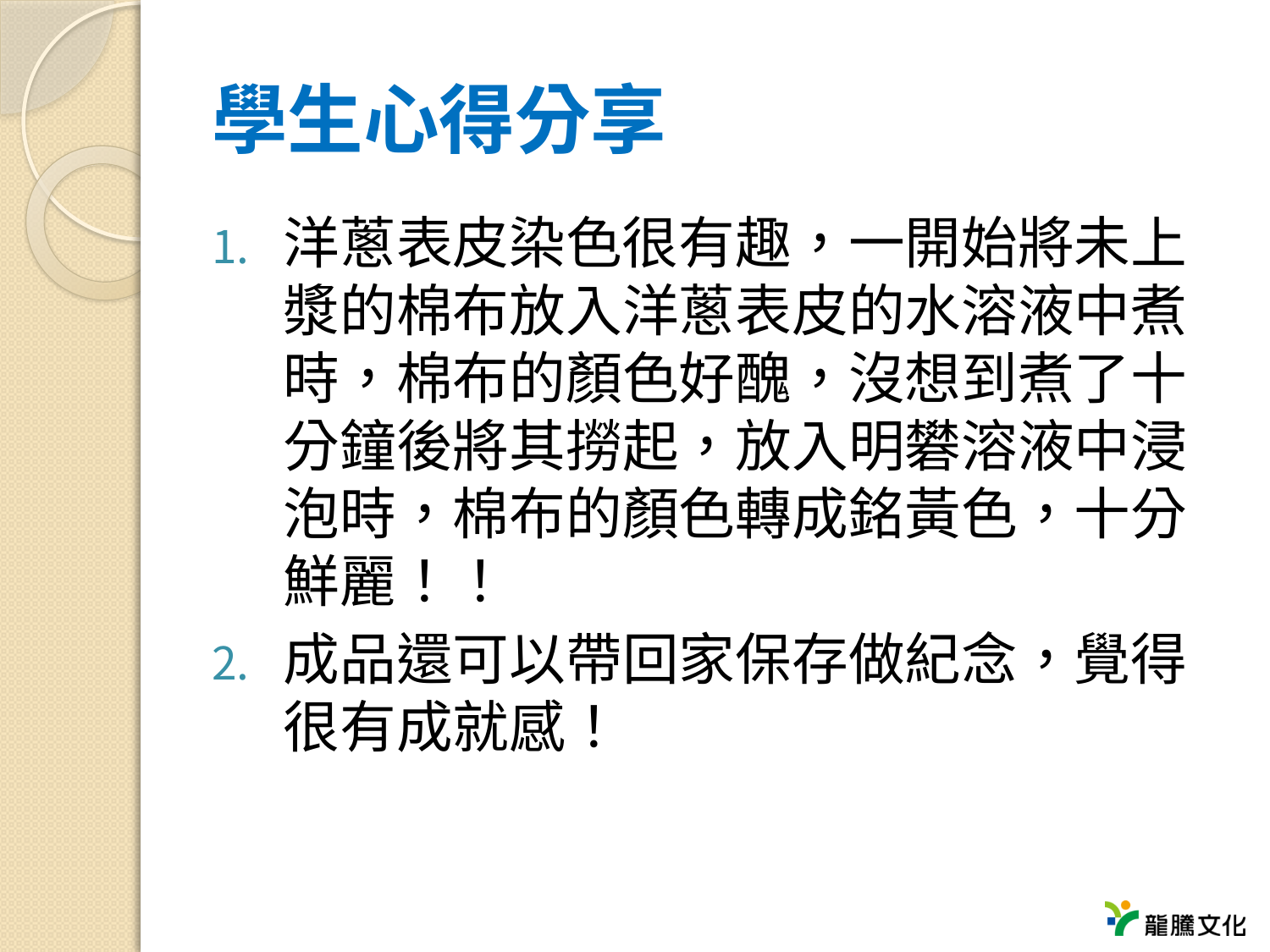

# 學生心得分享
洋蔥表皮染色很有趣，一開始將未上漿的棉布放入洋蔥表皮的水溶液中煮時，棉布的顏色好醜，沒想到煮了十分鐘後將其撈起，放入明礬溶液中浸泡時，棉布的顏色轉成銘黃色，十分鮮麗！！
成品還可以帶回家保存做紀念，覺得很有成就感！